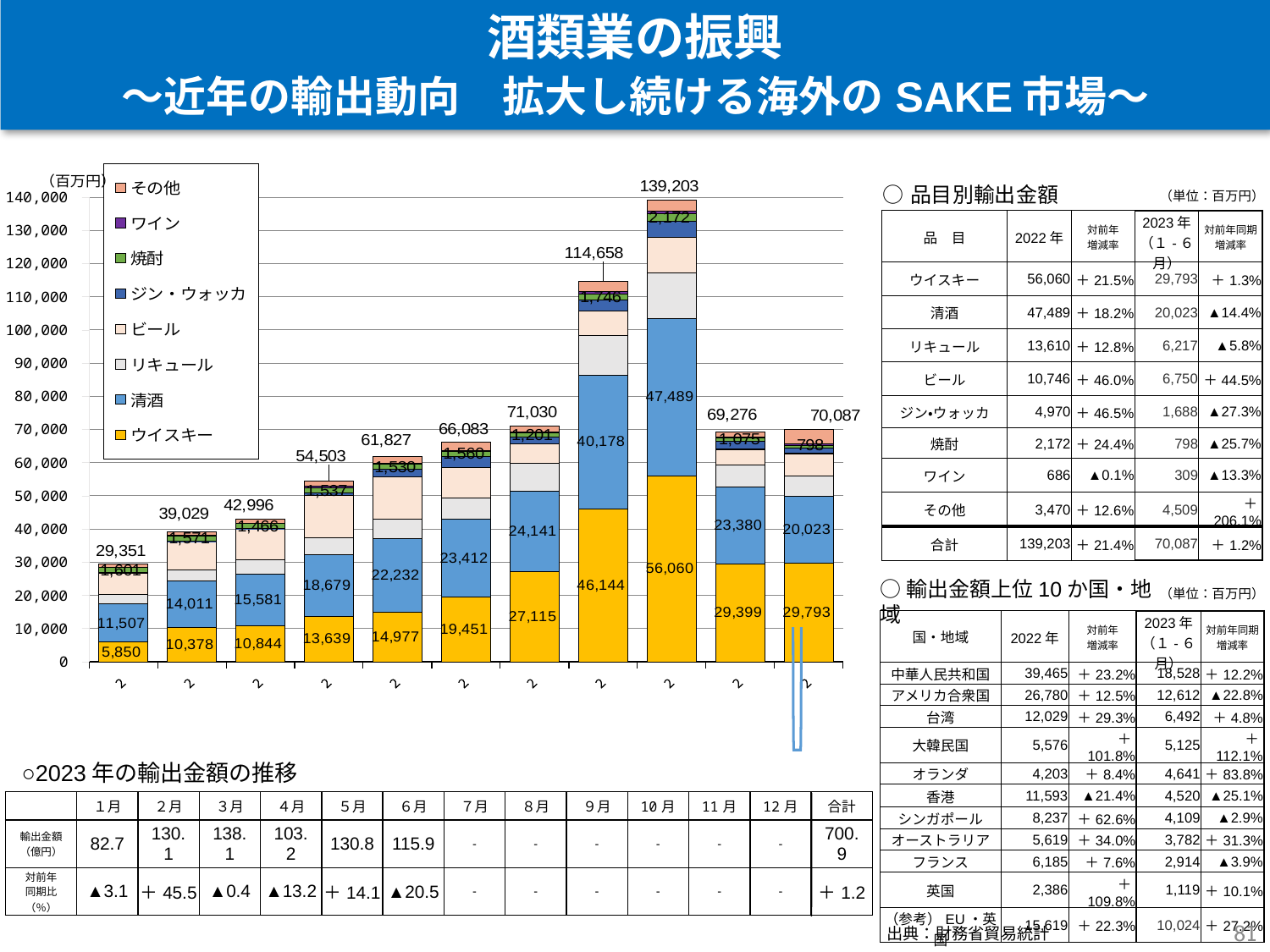

酒類業の振興
～近年の輸出動向　拡大し続ける海外のSAKE市場～

### Chart

| Category | ウイスキー | 清酒 | リキュール | ビール | ジン・ウォッカ | 焼酎 | ワイン | その他 | 金額 |
|---|---|---|---|---|---|---|---|---|---|
| 2014年
（Ｈ26年） | 5849.735 | 11506.945 | 2797.44 | 6583.697 | 42.336 | 1601.447 | 152.281 | 816.804 | 29350.685 |
| 2015年
（Ｈ27年） | 10378.039 | 14011.241 | 3356.205 | 8549.797 | 14.807 | 1570.998 | 196.331 | 951.133 | 39028.551 |
| 2016年
（Ｈ28年） | 10844.396 | 15581.063 | 4210.989 | 9489.331 | 40.549 | 1466.128 | 175.924 | 1187.561 | 42995.941 |
| 2017年
（Ｈ29年） | 13638.619 | 18679.175 | 4977.613 | 12873.412 | 690.111 | 1537.112 | 507.857 | 1598.655 | 54502.554 |
| 2018年
（Ｈ30年） | 14977.176 | 22231.502 | 5671.642 | 12874.183 | 2208.328 | 1529.62 | 280.978 | 2053.236 | 61826.665 |
| 2019年
（Ｒ元年） | 19450.914 | 23412.129 | 6440.115 | 9165.267 | 3402.355 | 1560.092 | 174.002 | 2478.382 | 66083.256 |
| 2020年
（Ｒ２年） | 27114.79 | 24141.06999999998 | 8622.553000000004 | 5772.282999999999 | 2018.9 | 1201.3029999999999 | 347.709 | 1811.3709999999992 | 71029.97899999999 |
| 2021年
（Ｒ３年） | 46144.483 | 40177.74 | 12066.974 | 7361.396 | 3391.878 | 1746.278 | 687.049 | 3082.573000000004 | 114658.371 |
| 2022年
（Ｒ４年） | 56060.0 | 47489.0 | 13610.0 | 10746.0 | 4970.0 | 2172.0 | 686.0 | 3470.0 | 139203.0 |
| 2022年
１-６月 | 29398.565 | 23379.826 | 6598.679 | 4670.76 | 2323.714 | 1075.13 | 356.645 | 1472.9399999999878 | 69276.259 |
| 2023年
１-６月 | 29792.877 | 20022.682 | 6216.699 | 6750.149 | 1688.22 | 798.38 | 309.373 | 4508.818999999989 | 70087.199 |
| ○品目別輸出金額 |  |  |  |  |
| --- | --- | --- | --- | --- |
| 品　目 | 2022年 | 対前年 増減率 | 2023年 （１-６月） | 対前年同期 増減率 |
| ウイスキー | 56,060 | ＋21.5% | 29,793 | ＋1.3% |
| 清酒 | 47,489 | ＋18.2% | 20,023 | ▲14.4% |
| リキュール | 13,610 | ＋12.8% | 6,217 | ▲5.8% |
| ビール | 10,746 | ＋46.0% | 6,750 | ＋44.5% |
| ジン・ウォッカ | 4,970 | ＋46.5% | 1,688 | ▲27.3% |
| 焼酎 | 2,172 | ＋24.4% | 798 | ▲25.7% |
| ワイン | 686 | ▲0.1% | 309 | ▲13.3% |
| その他 | 3,470 | ＋12.6% | 4,509 | ＋206.1% |
| 合計 | 139,203 | ＋21.4% | 70,087 | ＋1.2% |
（単位：百万円）
○輸出金額上位10か国・地域
（単位：百万円）
| 国・地域 | 2022年 | 対前年 増減率 | 2023年 （１-６月） | 対前年同期増減率 |
| --- | --- | --- | --- | --- |
| 中華人民共和国 | 39,465 | ＋23.2% | 18,528 | ＋12.2% |
| アメリカ合衆国 | 26,780 | ＋12.5% | 12,612 | ▲22.8% |
| 台湾 | 12,029 | ＋29.3% | 6,492 | ＋4.8% |
| 大韓民国 | 5,576 | ＋101.8% | 5,125 | ＋112.1% |
| オランダ | 4,203 | ＋8.4% | 4,641 | ＋83.8% |
| 香港 | 11,593 | ▲21.4% | 4,520 | ▲25.1% |
| シンガポール | 8,237 | ＋62.6% | 4,109 | ▲2.9% |
| オーストラリア | 5,619 | ＋34.0% | 3,782 | ＋31.3% |
| フランス | 6,185 | ＋7.6% | 2,914 | ▲3.9% |
| 英国 | 2,386 | ＋109.8% | 1,119 | ＋10.1% |
| （参考）EU・英国 | 15,619 | ＋22.3% | 10,024 | ＋27.2% |
○2023年の輸出金額の推移
|  | １月 | ２月 | ３月 | ４月 | ５月 | ６月 | ７月 | ８月 | ９月 | 10月 | 11月 | 12月 | 合計 |
| --- | --- | --- | --- | --- | --- | --- | --- | --- | --- | --- | --- | --- | --- |
| 輸出金額 （億円） | 82.7 | 130.1 | 138.1 | 103.2 | 130.8 | 115.9 | - | - | - | - | - | - | 700.9 |
| 対前年 同期比 （％） | ▲3.1 | ＋45.5 | ▲0.4 | ▲13.2 | ＋14.1 | ▲20.5 | - | - | - | - | - | - | ＋1.2 |
81
出典：財務省貿易統計